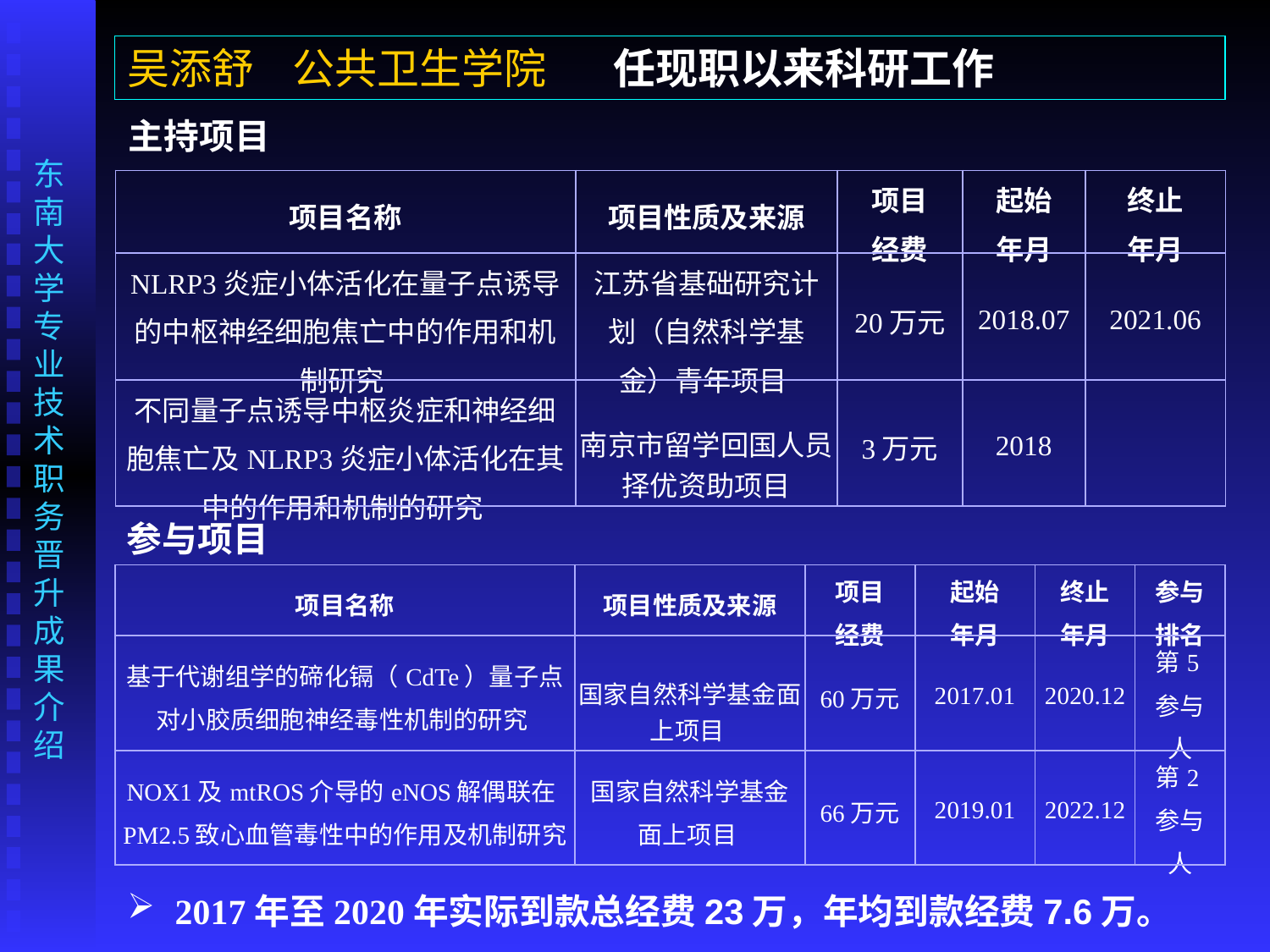

吴添舒    公共卫生学院       任现职以来科研工作
主持项目
| 项目名称 | 项目性质及来源 | 项目 经费 | 起始 年月 | 终止 年月 |
| --- | --- | --- | --- | --- |
| NLRP3炎症小体活化在量子点诱导的中枢神经细胞焦亡中的作用和机制研究 | 江苏省基础研究计划（自然科学基金）青年项目 | 20万元 | 2018.07 | 2021.06 |
| 不同量子点诱导中枢炎症和神经细胞焦亡及NLRP3炎症小体活化在其中的作用和机制的研究 | 南京市留学回国人员择优资助项目 | 3万元 | 2018 |  |
参与项目
| 项目名称 | 项目性质及来源 | 项目 经费 | 起始 年月 | 终止 年月 | 参与排名 |
| --- | --- | --- | --- | --- | --- |
| 基于代谢组学的碲化镉（CdTe）量子点对小胶质细胞神经毒性机制的研究 | 国家自然科学基金面上项目 | 60万元 | 2017.01 | 2020.12 | 第5参与人 |
| NOX1及mtROS介导的eNOS解偶联在PM2.5致心血管毒性中的作用及机制研究 | 国家自然科学基金面上项目 | 66万元 | 2019.01 | 2022.12 | 第2参与人 |
2017年至2020年实际到款总经费23万，年均到款经费7.6万。